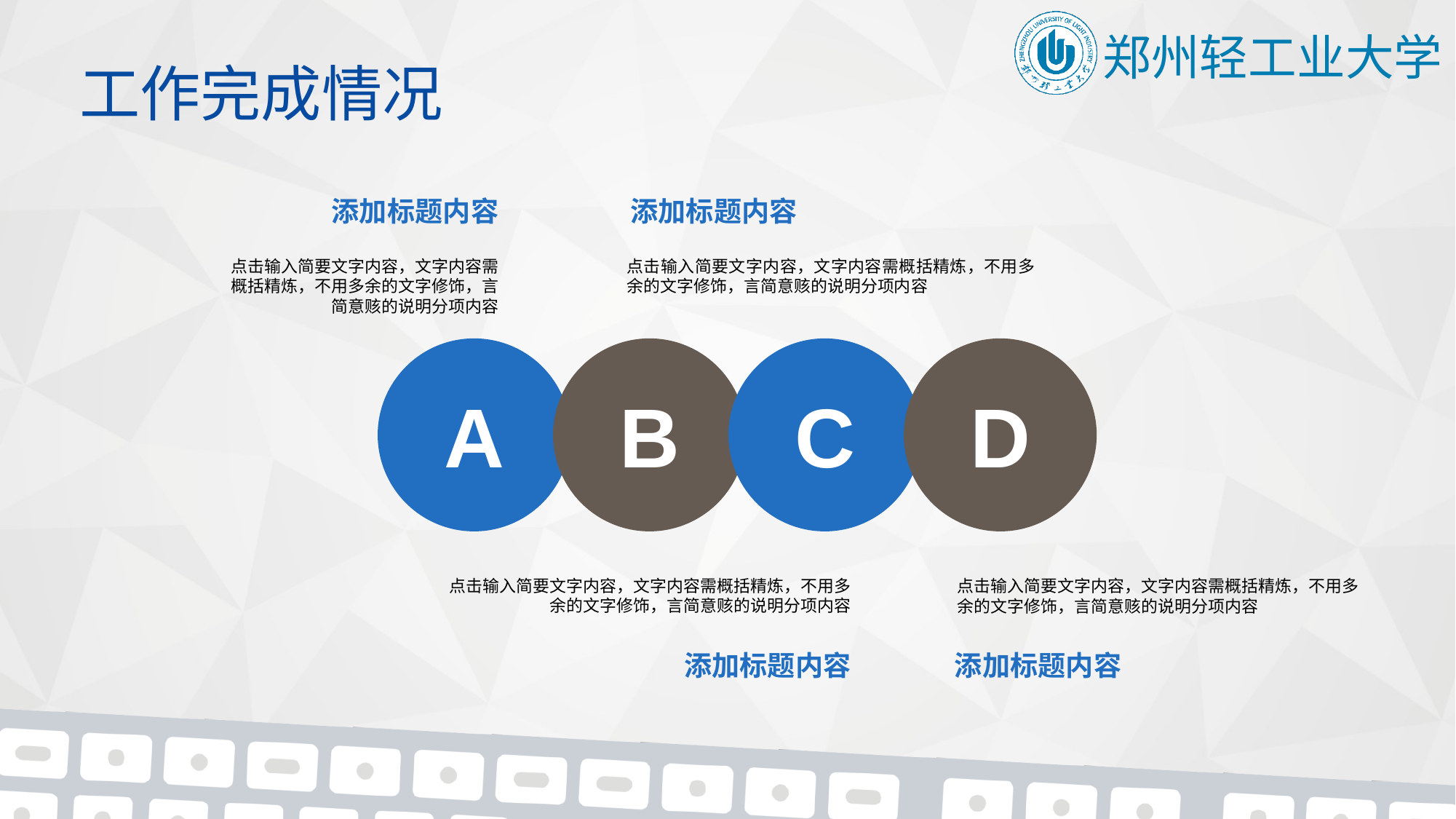

工作完成情况
添加标题内容
添加标题内容
点击输入简要文字内容，文字内容需概括精炼，不用多余的文字修饰，言简意赅的说明分项内容
点击输入简要文字内容，文字内容需概括精炼，不用多余的文字修饰，言简意赅的说明分项内容

A
B
C
D
点击输入简要文字内容，文字内容需概括精炼，不用多余的文字修饰，言简意赅的说明分项内容
点击输入简要文字内容，文字内容需概括精炼，不用多余的文字修饰，言简意赅的说明分项内容
添加标题内容
添加标题内容